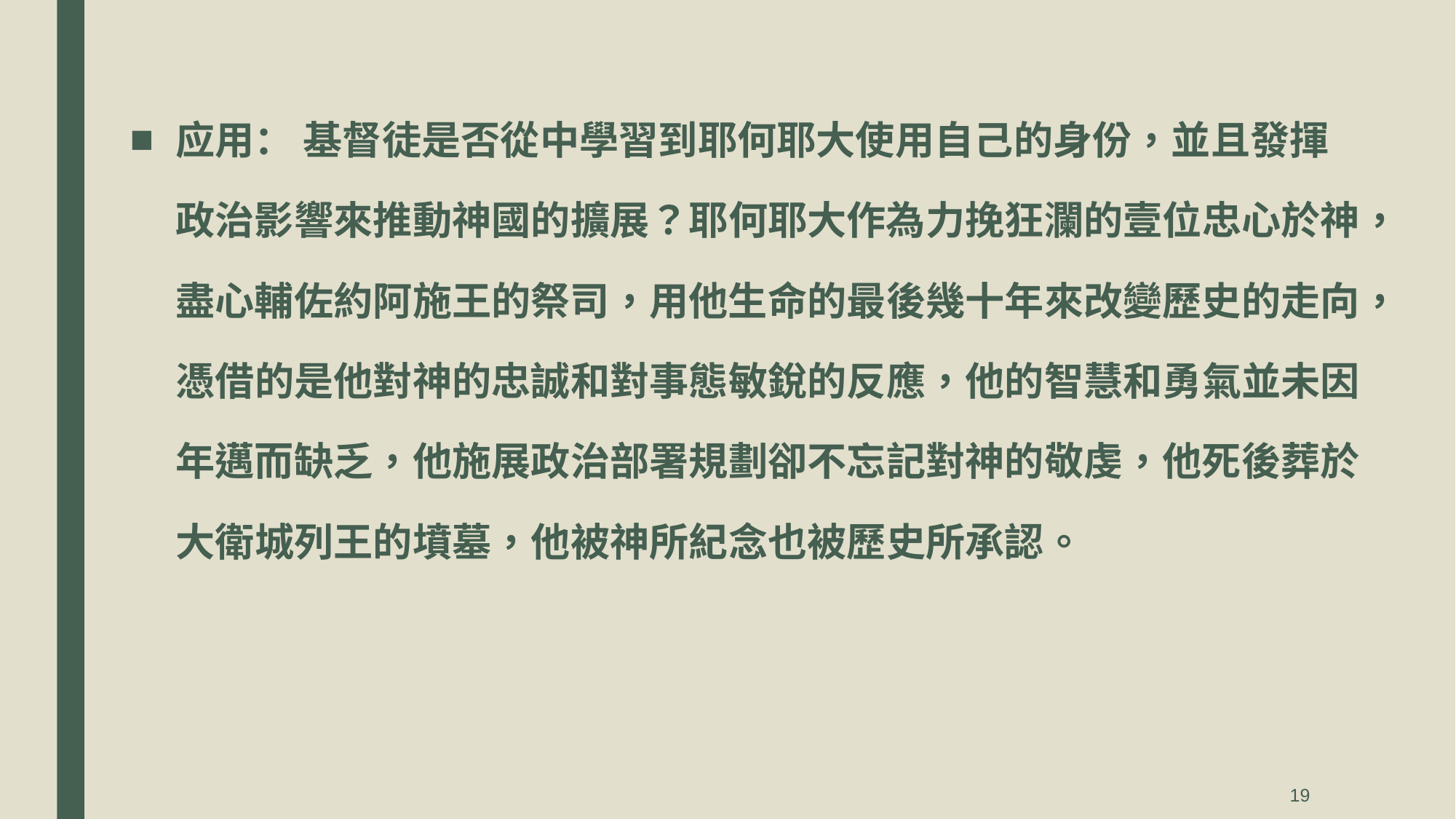

应用： 基督徒是否從中學習到耶何耶大使用自己的身份，並且發揮政治影響來推動神國的擴展？耶何耶大作為力挽狂瀾的壹位忠心於神，盡心輔佐約阿施王的祭司，用他生命的最後幾十年來改變歷史的走向，憑借的是他對神的忠誠和對事態敏銳的反應，他的智慧和勇氣並未因年邁而缺乏，他施展政治部署規劃卻不忘記對神的敬虔，他死後葬於大衛城列王的墳墓，他被神所紀念也被歷史所承認。

19